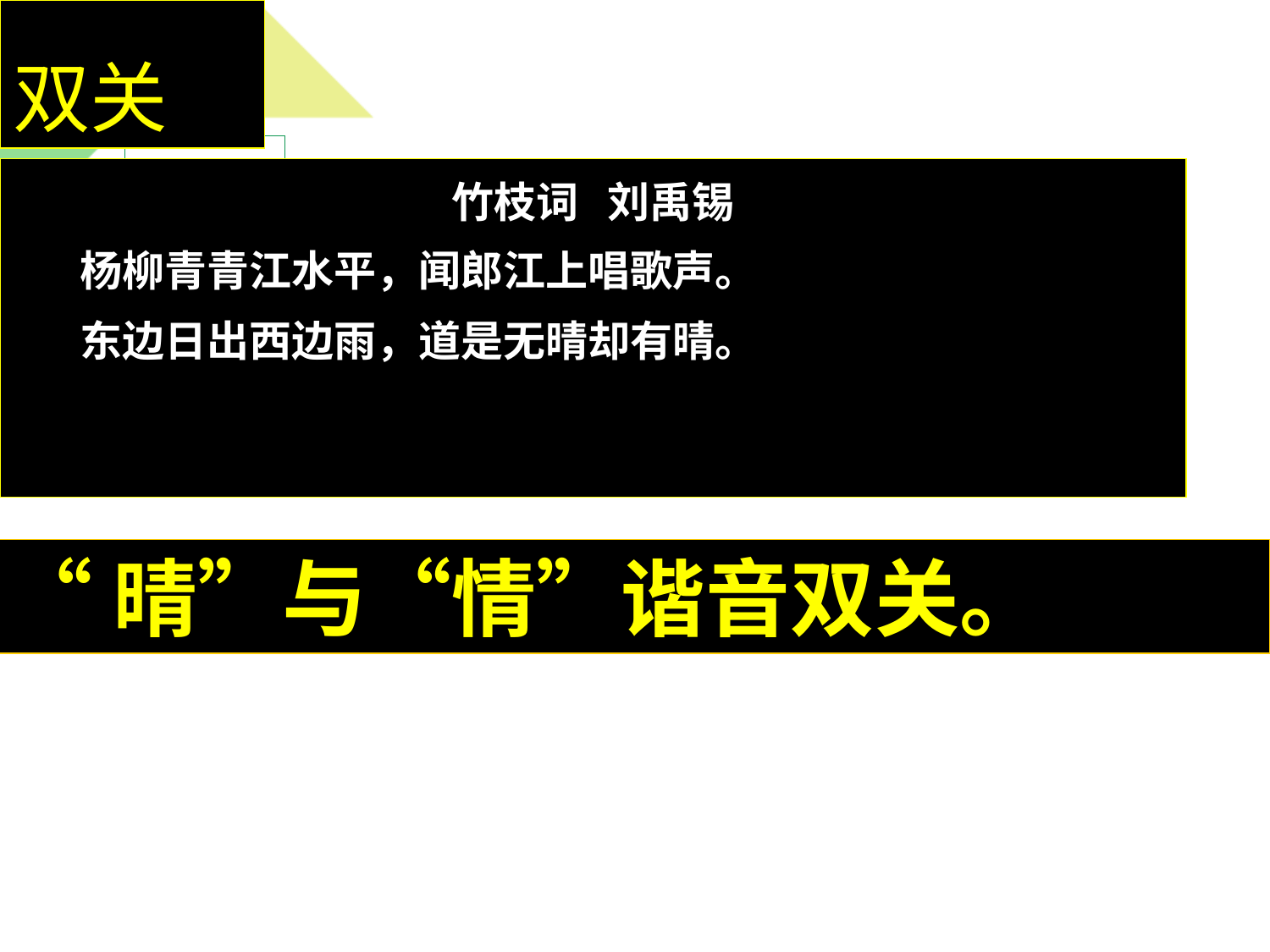

双关
竹枝词   刘禹锡
      杨柳青青江水平，闻郎江上唱歌声。
      东边日出西边雨，道是无晴却有晴。
“晴”与“情”谐音双关。
双关